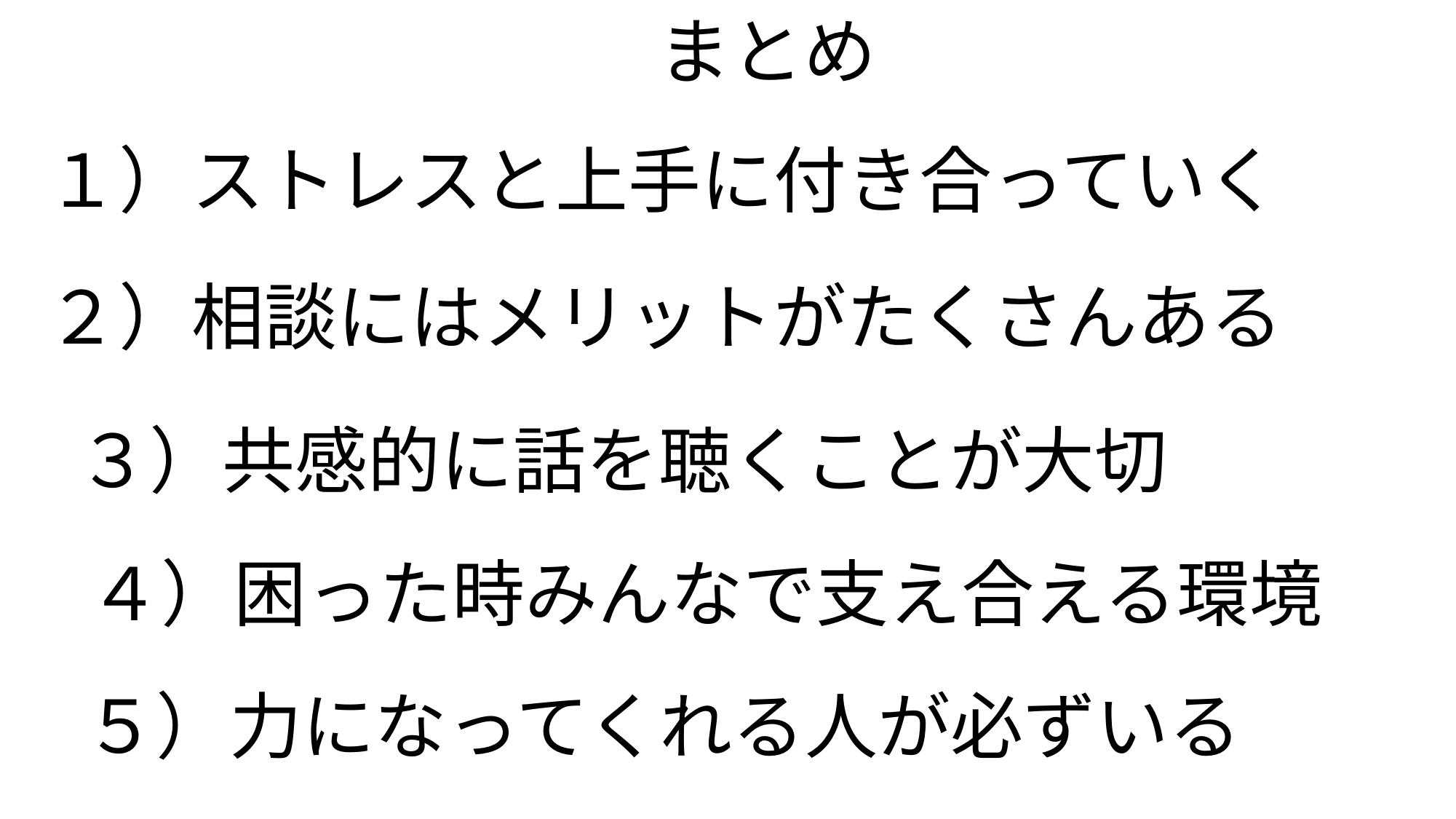

まとめ
１）ストレスと上手に付き合っていく
２）相談にはメリットがたくさんある
３）共感的に話を聴くことが大切
４）困った時みんなで支え合える環境
５）力になってくれる人が必ずいる